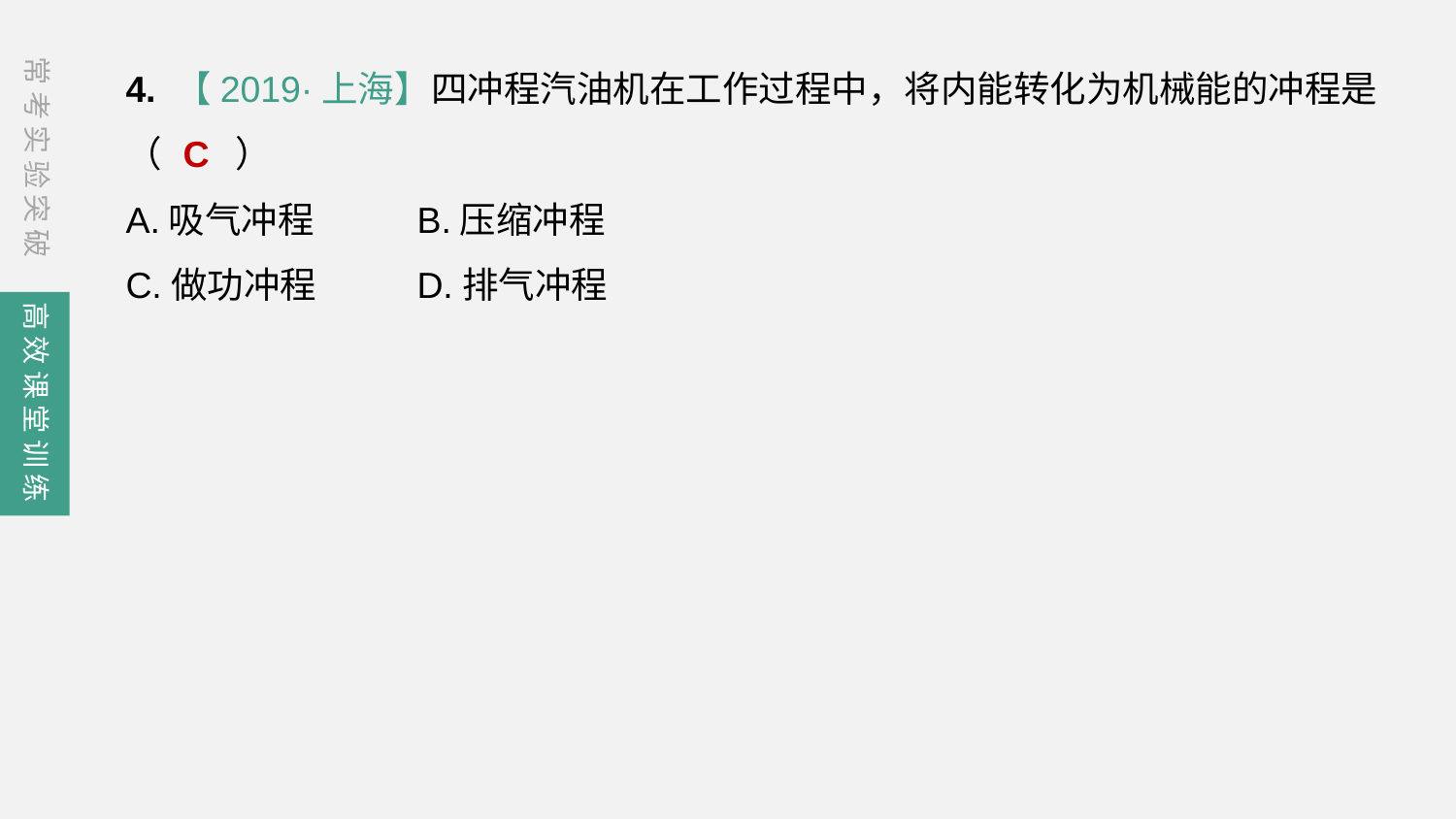

4. 【2019·上海】四冲程汽油机在工作过程中，将内能转化为机械能的冲程是（　　）
A.吸气冲程 	B.压缩冲程
C.做功冲程 	D.排气冲程
常考实验突破
C
高效课堂训练